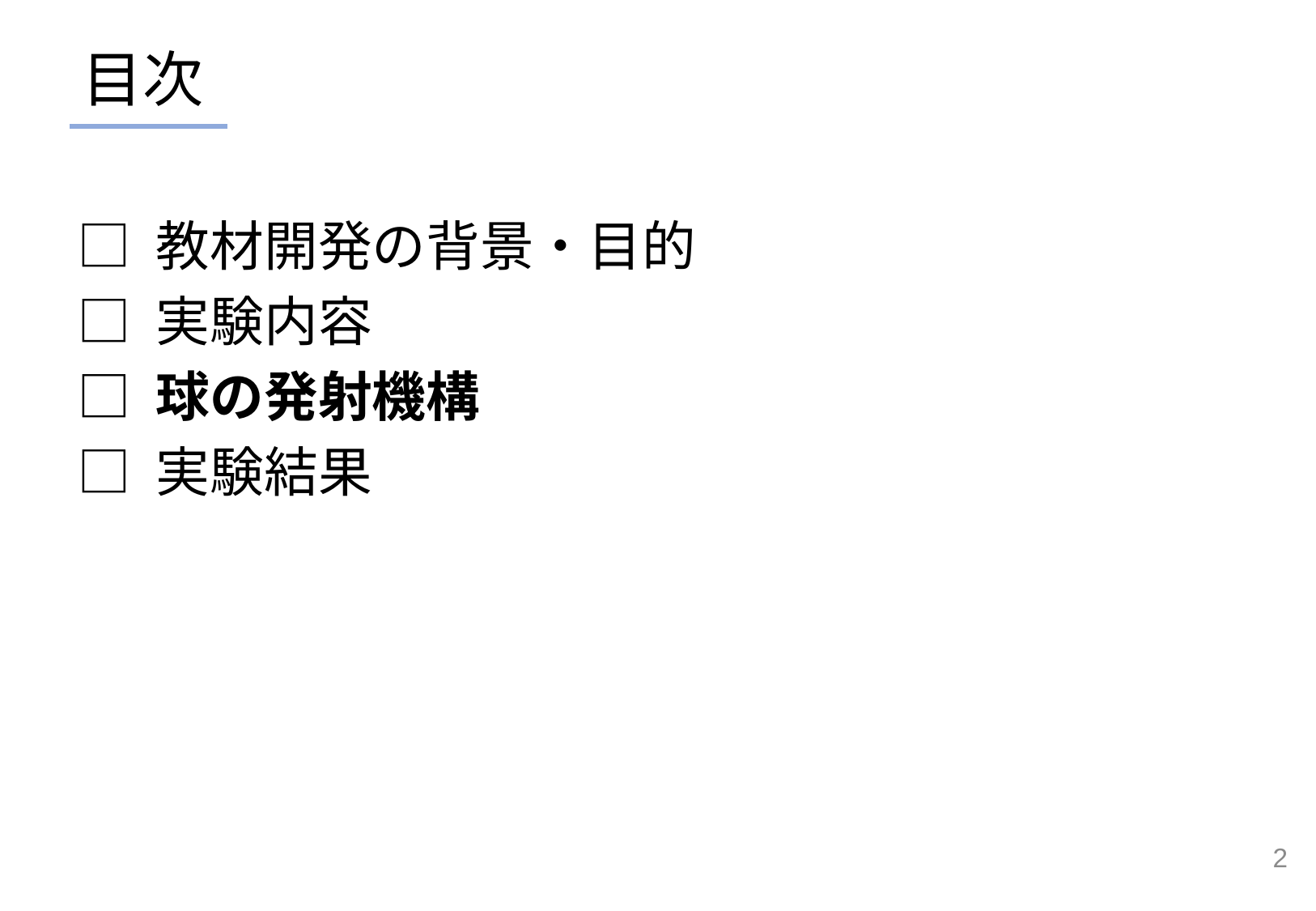

目次
□ 教材開発の背景・目的
□ 実験内容
□ 球の発射機構
□ 実験結果
2